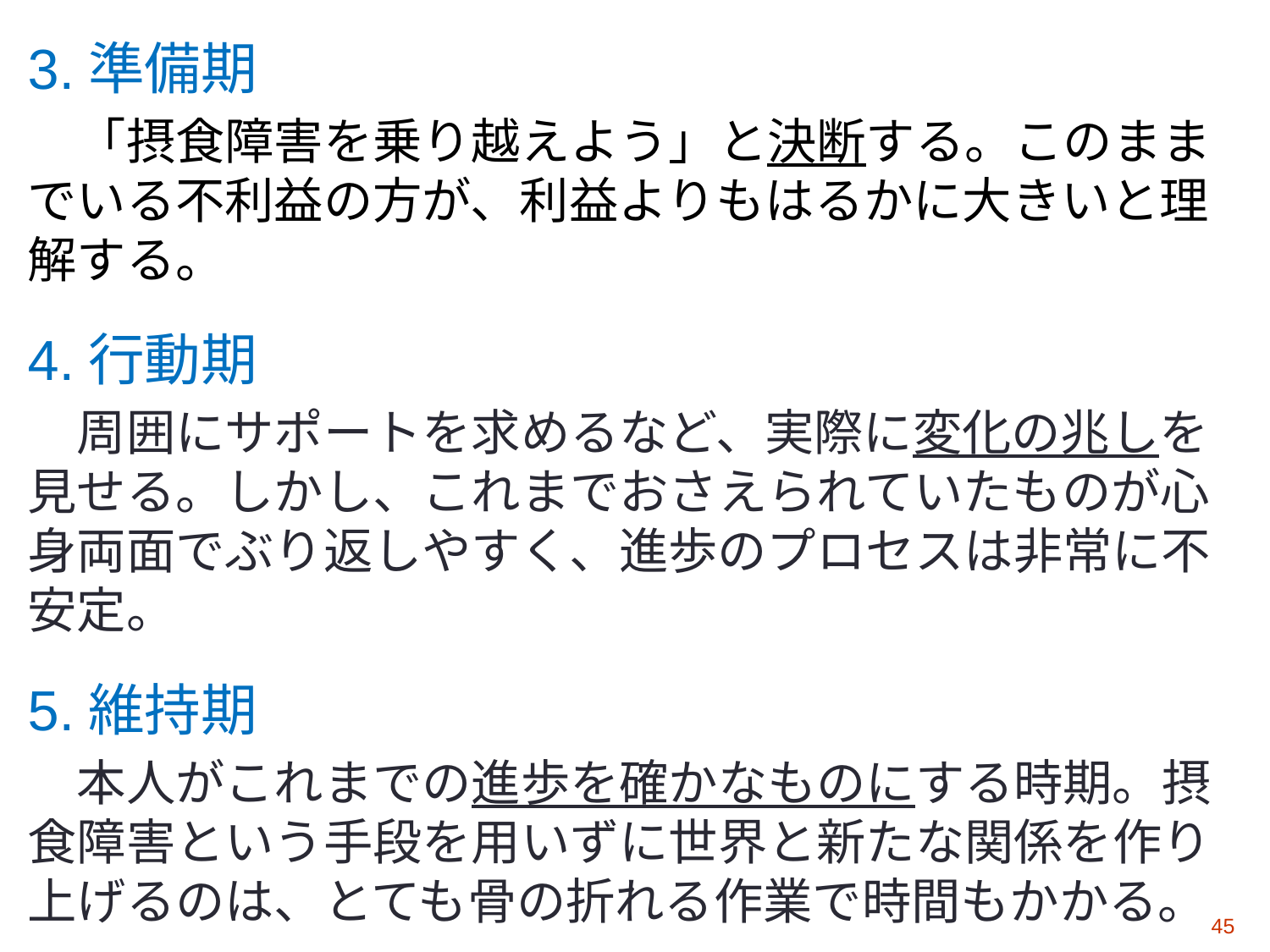

3.準備期
　「摂食障害を乗り越えよう」と決断する。このままでいる不利益の方が、利益よりもはるかに大きいと理解する。

4.行動期
　周囲にサポートを求めるなど、実際に変化の兆しを見せる。しかし、これまでおさえられていたものが心身両面でぶり返しやすく、進歩のプロセスは非常に不安定。

5.維持期
　本人がこれまでの進歩を確かなものにする時期。摂食障害という手段を用いずに世界と新たな関係を作り上げるのは、とても骨の折れる作業で時間もかかる。

45